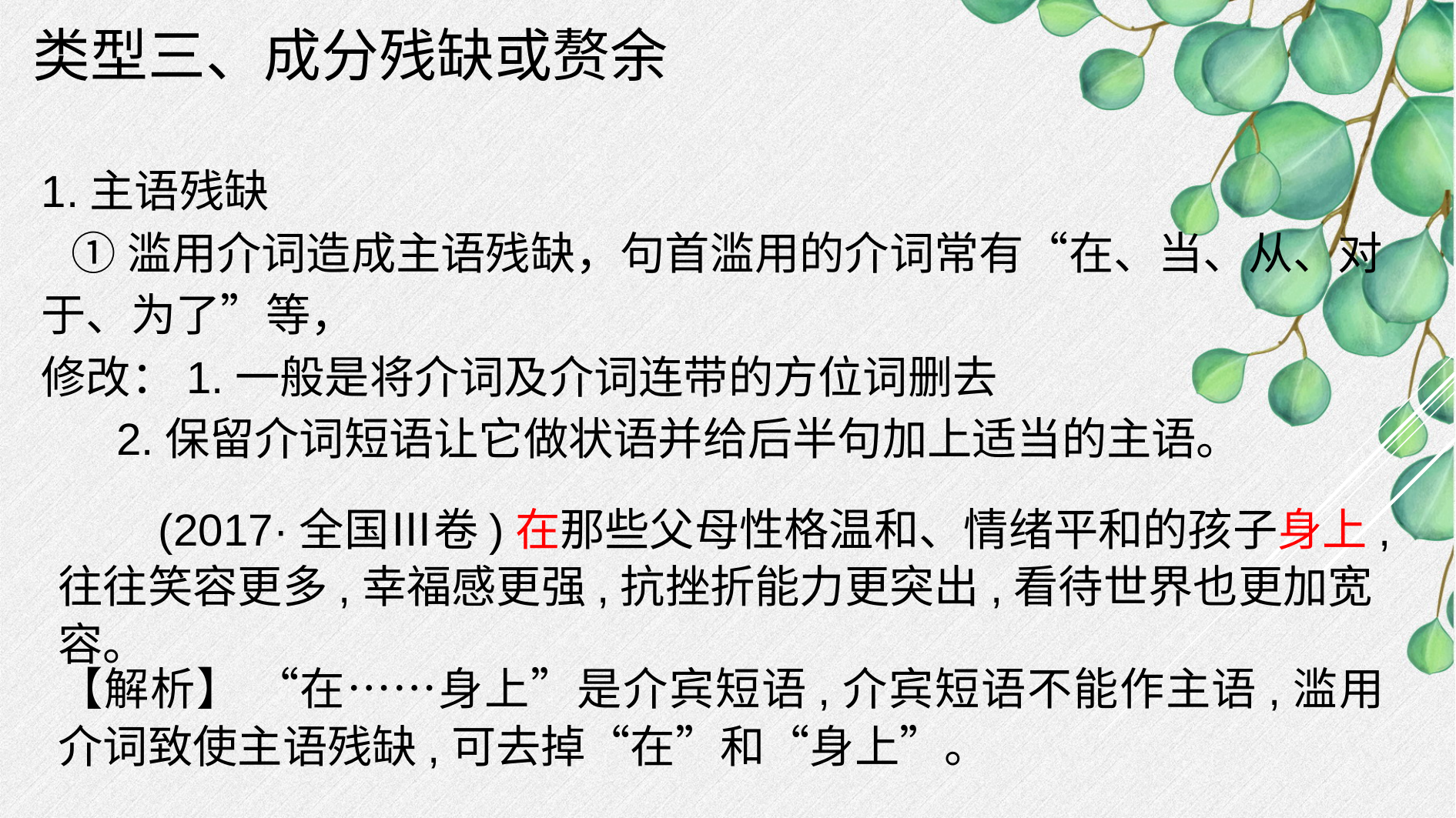

类型三、成分残缺或赘余
1.主语残缺
   ①滥用介词造成主语残缺，句首滥用的介词常有“在、当、从、对于、为了”等，
修改：1.一般是将介词及介词连带的方位词删去
      2.保留介词短语让它做状语并给后半句加上适当的主语。
        (2017·全国Ⅲ卷)在那些父母性格温和、情绪平和的孩子身上,往往笑容更多,幸福感更强,抗挫折能力更突出,看待世界也更加宽容。
【解析】 “在……身上”是介宾短语,介宾短语不能作主语,滥用介词致使主语残缺,可去掉“在”和“身上”。